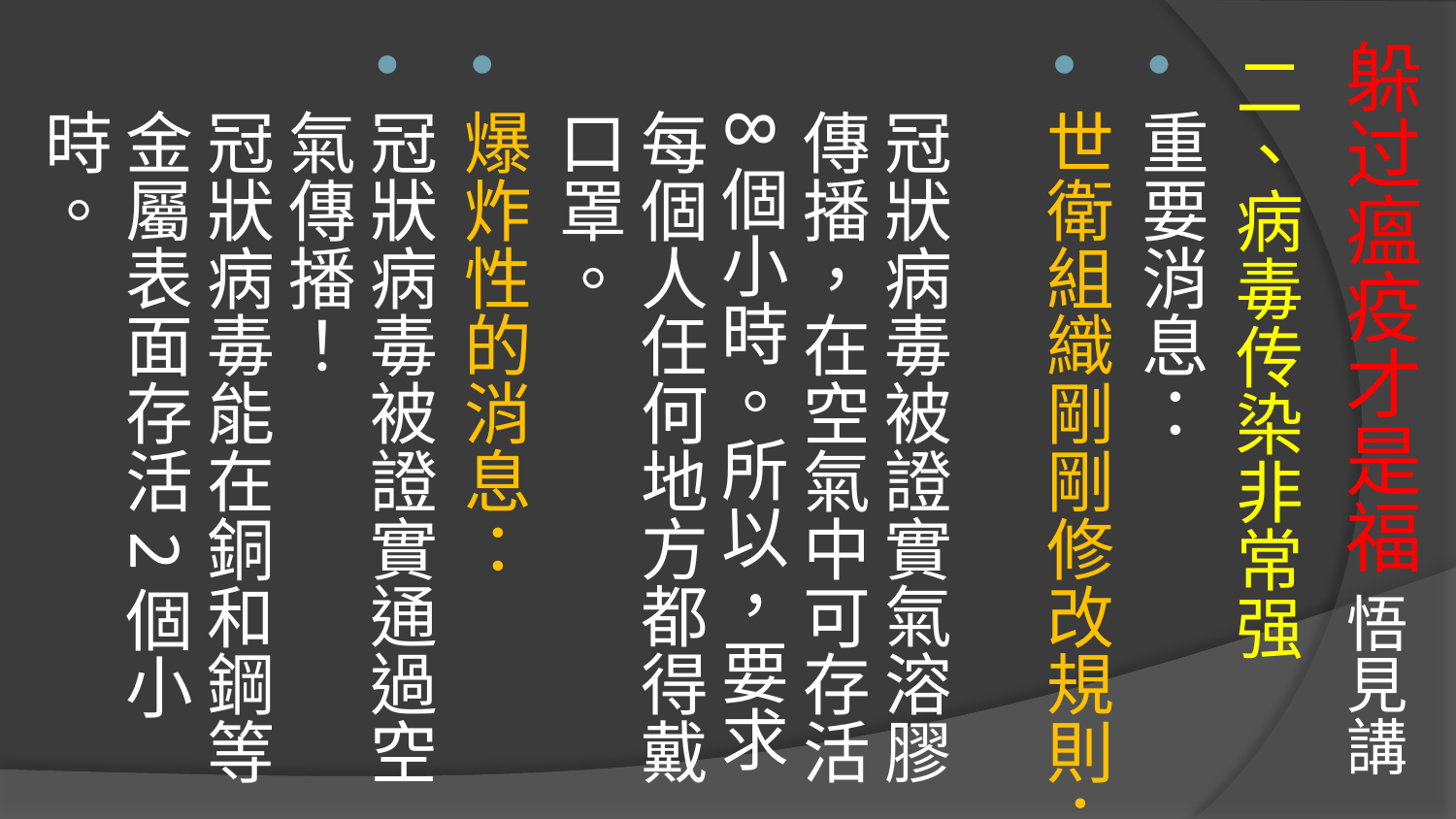

# 躲过瘟疫才是福 悟見講
二、病毒传染非常强
重要消息：
世衛組織剛剛修改規則：
冠狀病毒被證實氣溶膠傳播，在空氣中可存活8個小時。所以，要求每個人任何地方都得戴口罩。
爆炸性的消息：
冠狀病毒被證實通過空氣傳播！
冠狀病毒能在銅和鋼等金屬表面存活2個小時。